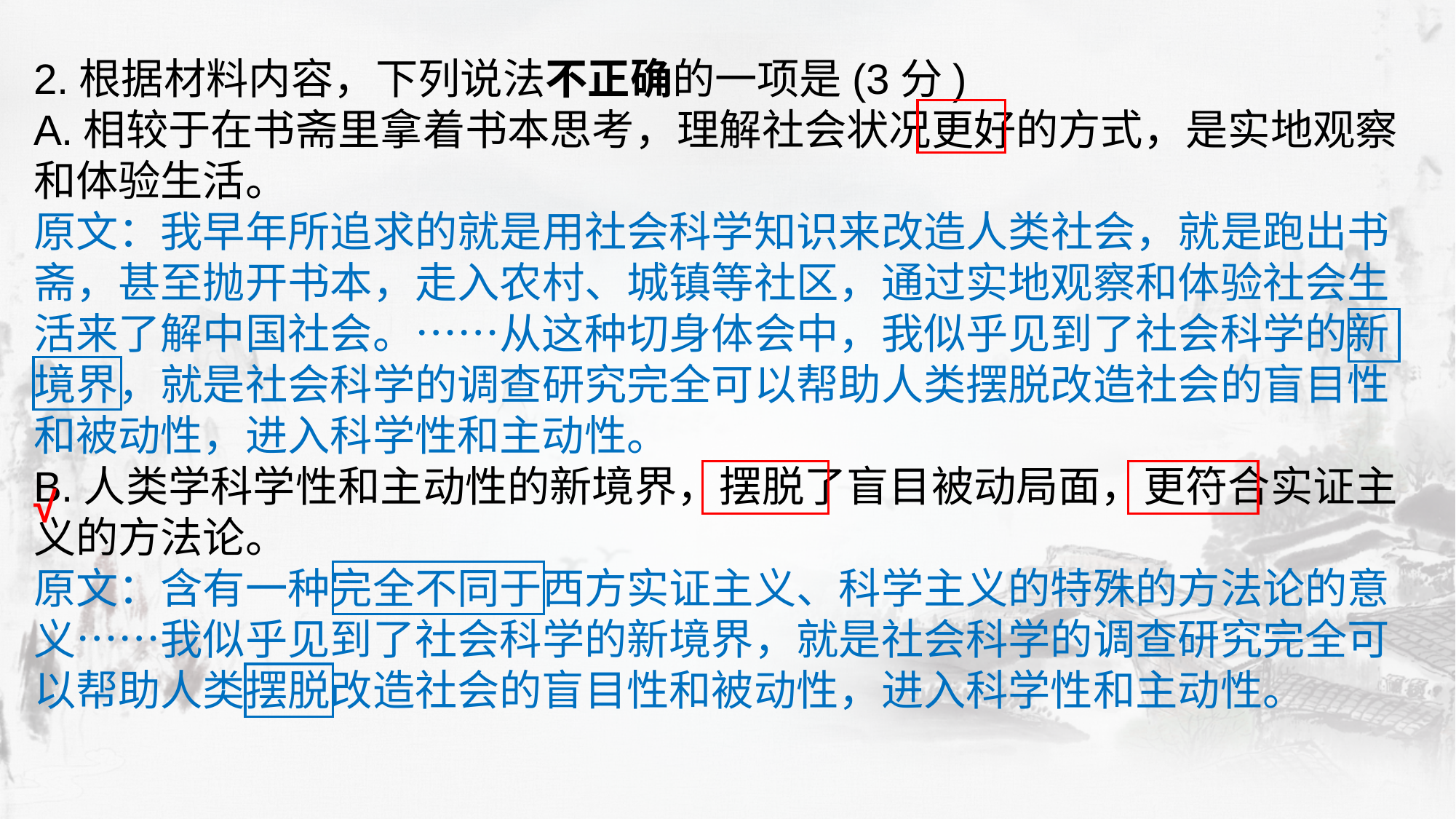

2.根据材料内容，下列说法不正确的一项是(3分)
A.相较于在书斋里拿着书本思考，理解社会状况更好的方式，是实地观察和体验生活。
原文：我早年所追求的就是用社会科学知识来改造人类社会，就是跑出书斋，甚至抛开书本，走入农村、城镇等社区，通过实地观察和体验社会生活来了解中国社会。……从这种切身体会中，我似乎见到了社会科学的新境界，就是社会科学的调查研究完全可以帮助人类摆脱改造社会的盲目性和被动性，进入科学性和主动性。
B.人类学科学性和主动性的新境界，摆脱了盲目被动局面，更符合实证主义的方法论。
原文：含有一种完全不同于西方实证主义、科学主义的特殊的方法论的意义……我似乎见到了社会科学的新境界，就是社会科学的调查研究完全可以帮助人类摆脱改造社会的盲目性和被动性，进入科学性和主动性。

√